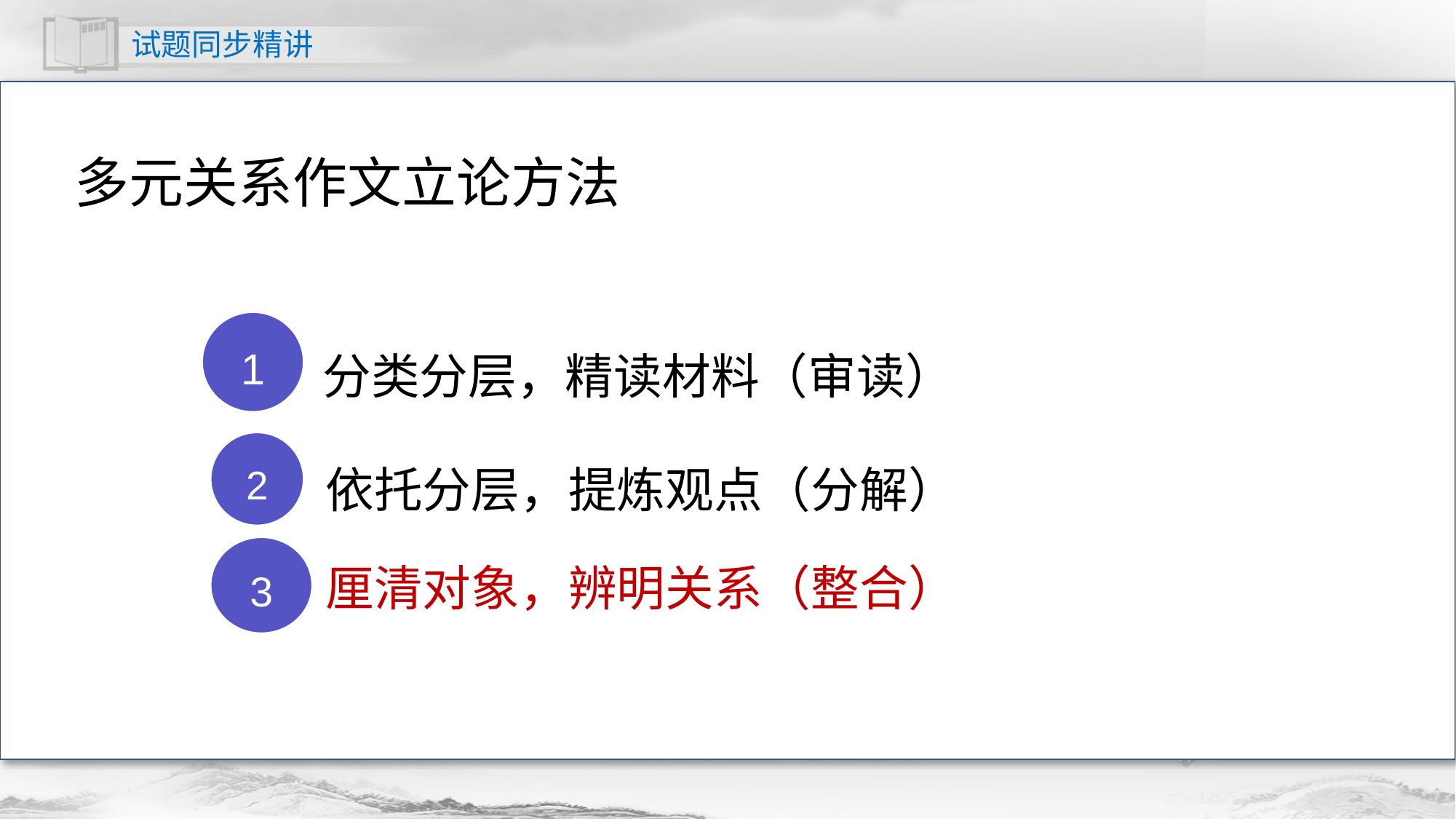

多元关系作文立论方法
1
分类分层，精读材料（审读）
2
依托分层，提炼观点（分解）

厘清对象，辨明关系（整合）
3